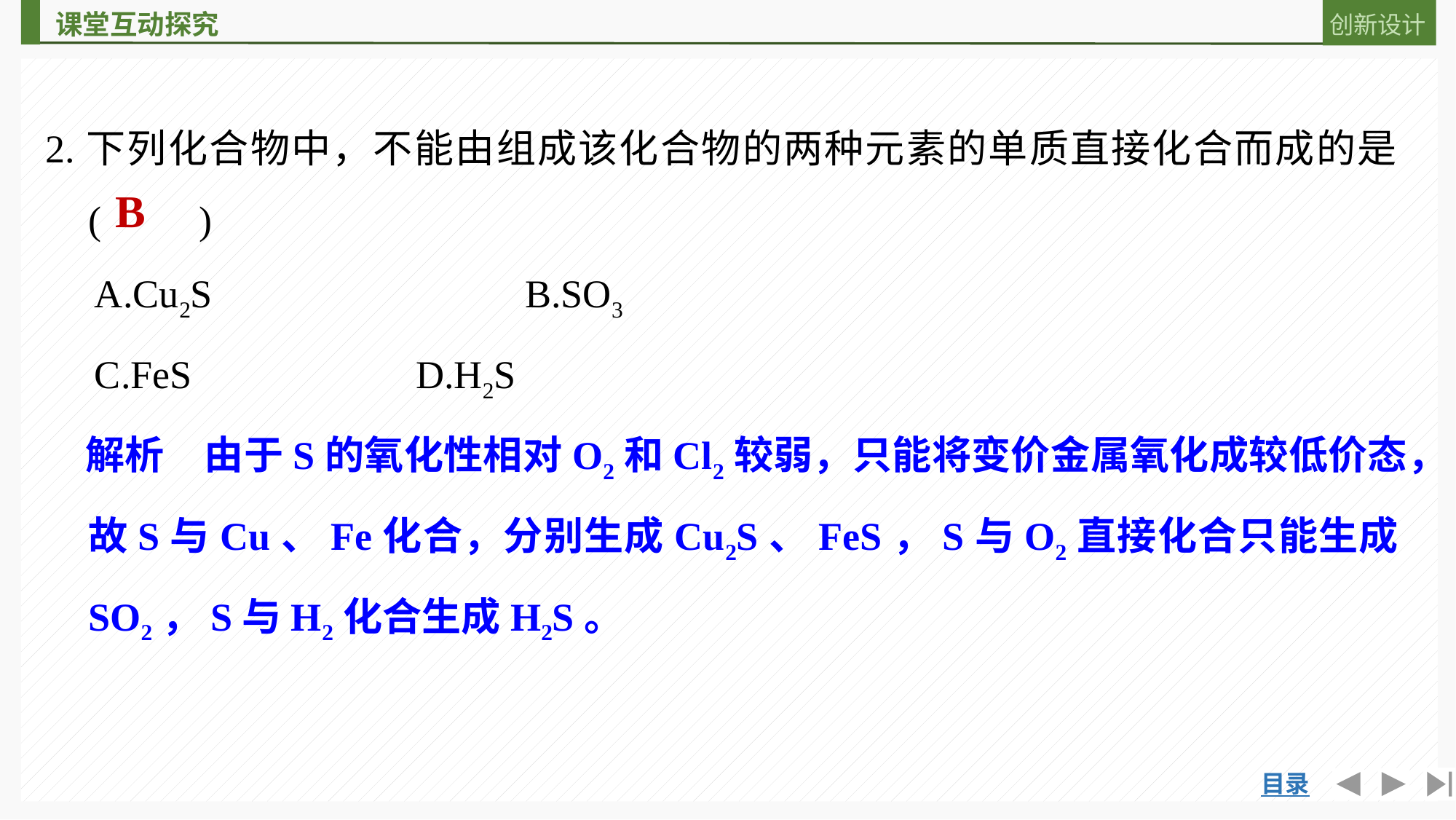

2.下列化合物中，不能由组成该化合物的两种元素的单质直接化合而成的是(　　)
　A.Cu2S			B.SO3
　C.FeS			D.H2S
　解析　由于S的氧化性相对O2和Cl2较弱，只能将变价金属氧化成较低价态，故S与Cu、Fe化合，分别生成Cu2S、FeS，S与O2直接化合只能生成SO2，S与H2化合生成H2S。
B